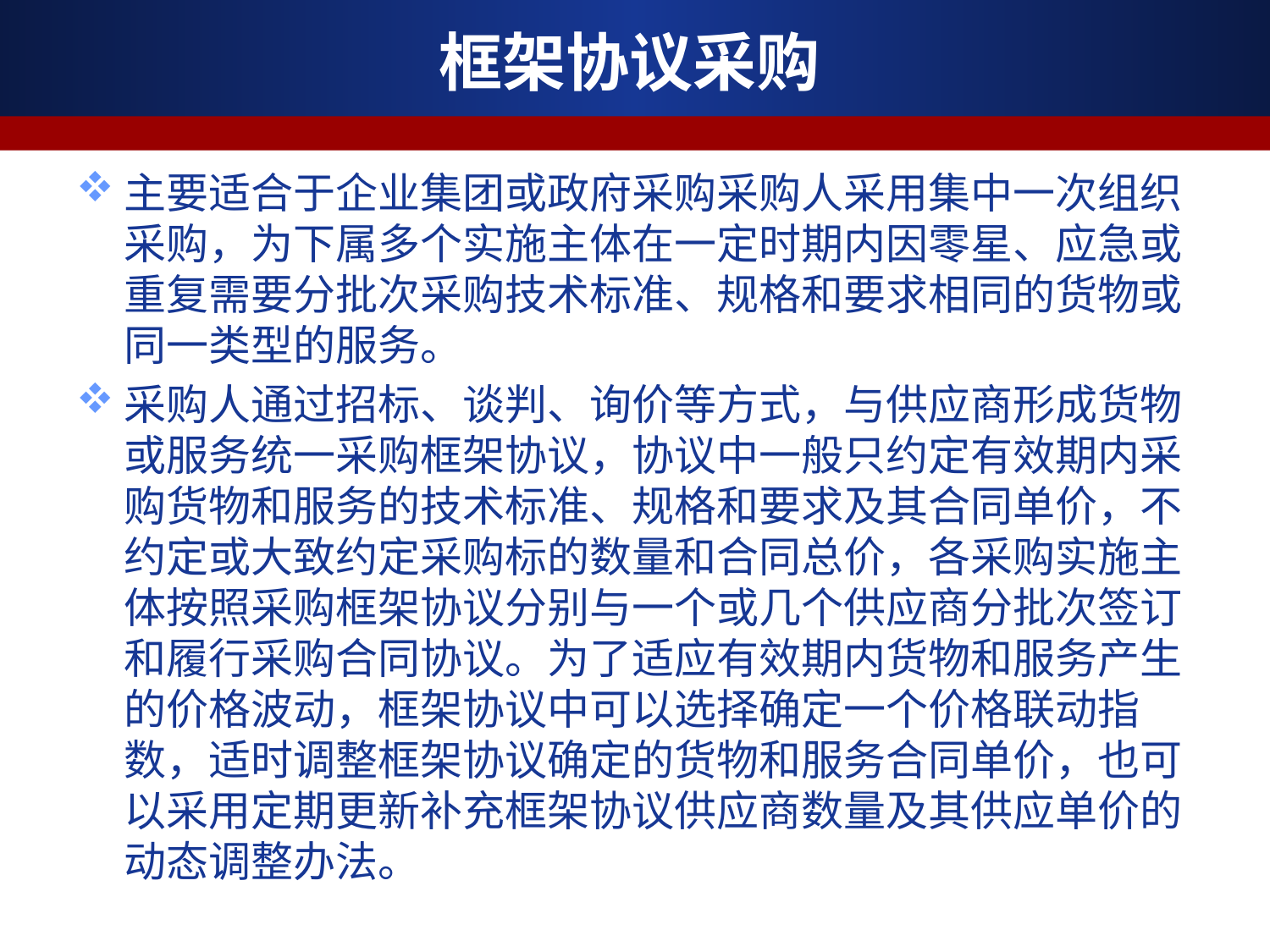

# 框架协议采购
主要适合于企业集团或政府采购采购人采用集中一次组织采购，为下属多个实施主体在一定时期内因零星、应急或重复需要分批次采购技术标准、规格和要求相同的货物或同一类型的服务。
采购人通过招标、谈判、询价等方式，与供应商形成货物或服务统一采购框架协议，协议中一般只约定有效期内采购货物和服务的技术标准、规格和要求及其合同单价，不约定或大致约定采购标的数量和合同总价，各采购实施主体按照采购框架协议分别与一个或几个供应商分批次签订和履行采购合同协议。为了适应有效期内货物和服务产生的价格波动，框架协议中可以选择确定一个价格联动指数，适时调整框架协议确定的货物和服务合同单价，也可以采用定期更新补充框架协议供应商数量及其供应单价的动态调整办法。